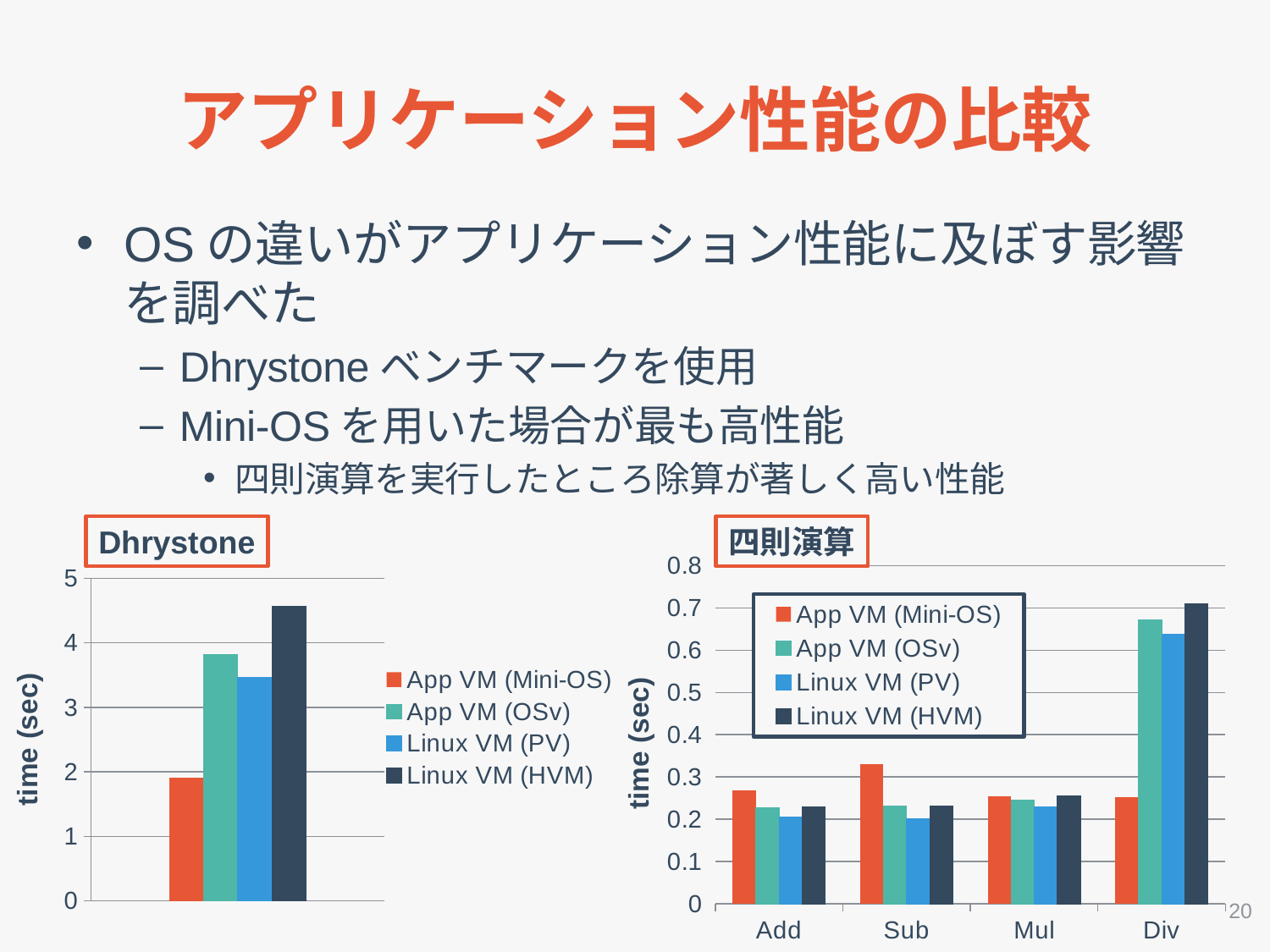

# アプリケーション性能の比較
OSの違いがアプリケーション性能に及ぼす影響を調べた
Dhrystoneベンチマークを使用
Mini-OSを用いた場合が最も高性能
四則演算を実行したところ除算が著しく高い性能

### Chart

| Category |  |  |  | Linux VM (HVM) |
|---|---|---|---|---|
| Add | 0.267548 | 0.2265222 | 0.2048024 | 0.2302722 |
| Sub | 0.330912 | 0.2319736 | 0.2021576 | 0.2311228 |
| Mul | 0.254066 | 0.2460956 | 0.2284618 | 0.2544664 |
| Div | 0.252668 | 0.6724724 | 0.6387388 | 0.709332 |
Dhrystone
四則演算

### Chart

| Category | App VM (Mini-OS) | App VM (OSv) | Linux VM (PV) | Linux VM (HVM) |
|---|---|---|---|---|
20